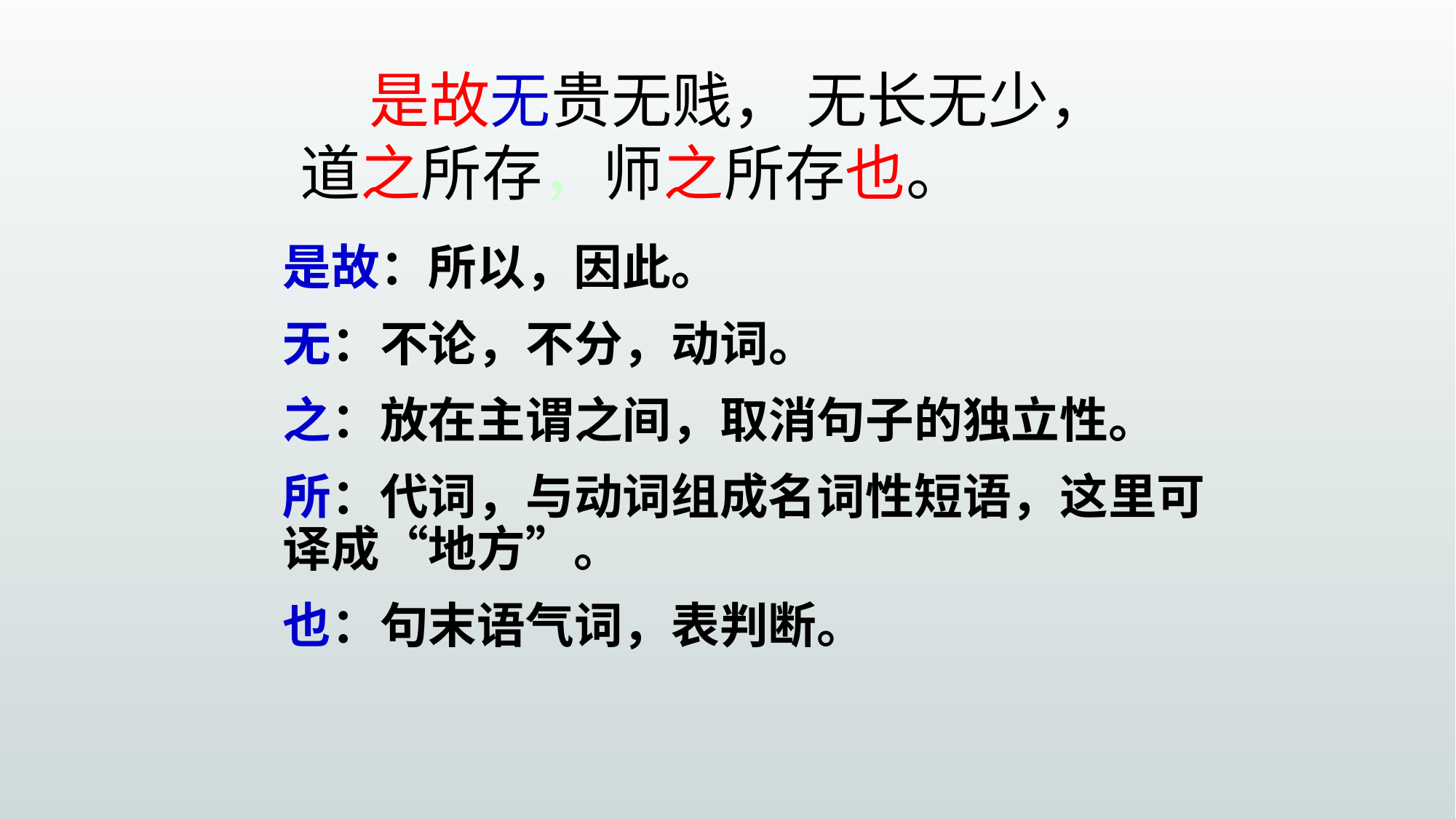

是故无贵无贱， 无长无少，道之所存，师之所存也。
是故：所以，因此。
无：不论，不分，动词。
之：放在主谓之间，取消句子的独立性。
所：代词，与动词组成名词性短语，这里可译成“地方”。
也：句末语气词，表判断。